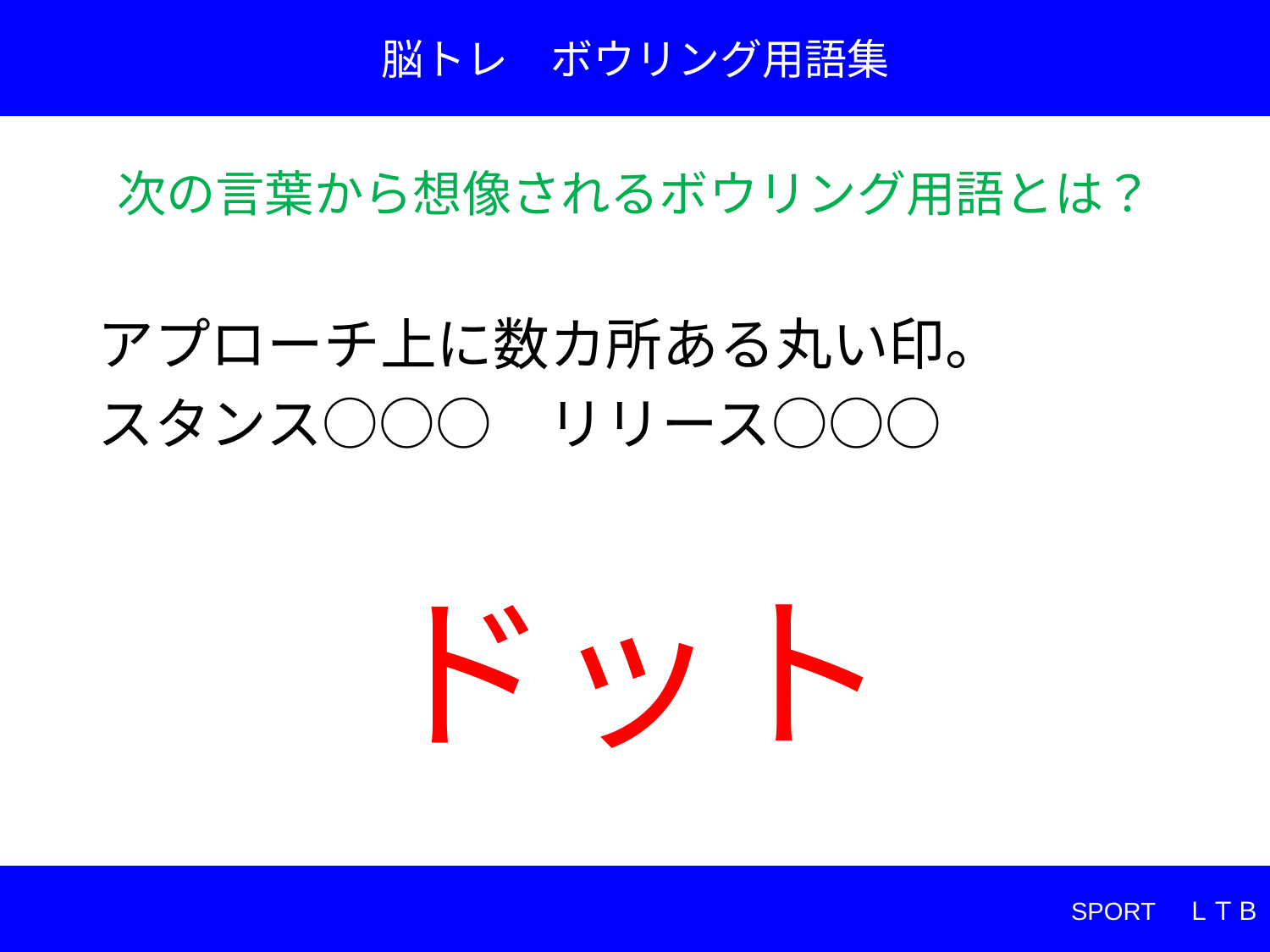

脳トレ　ボウリング用語集
次の言葉から想像されるボウリング用語とは？
アプローチ上に数カ所ある丸い印。
スタンス○○○　リリース○○○
# ドット
SPORT　ＬＴＢ